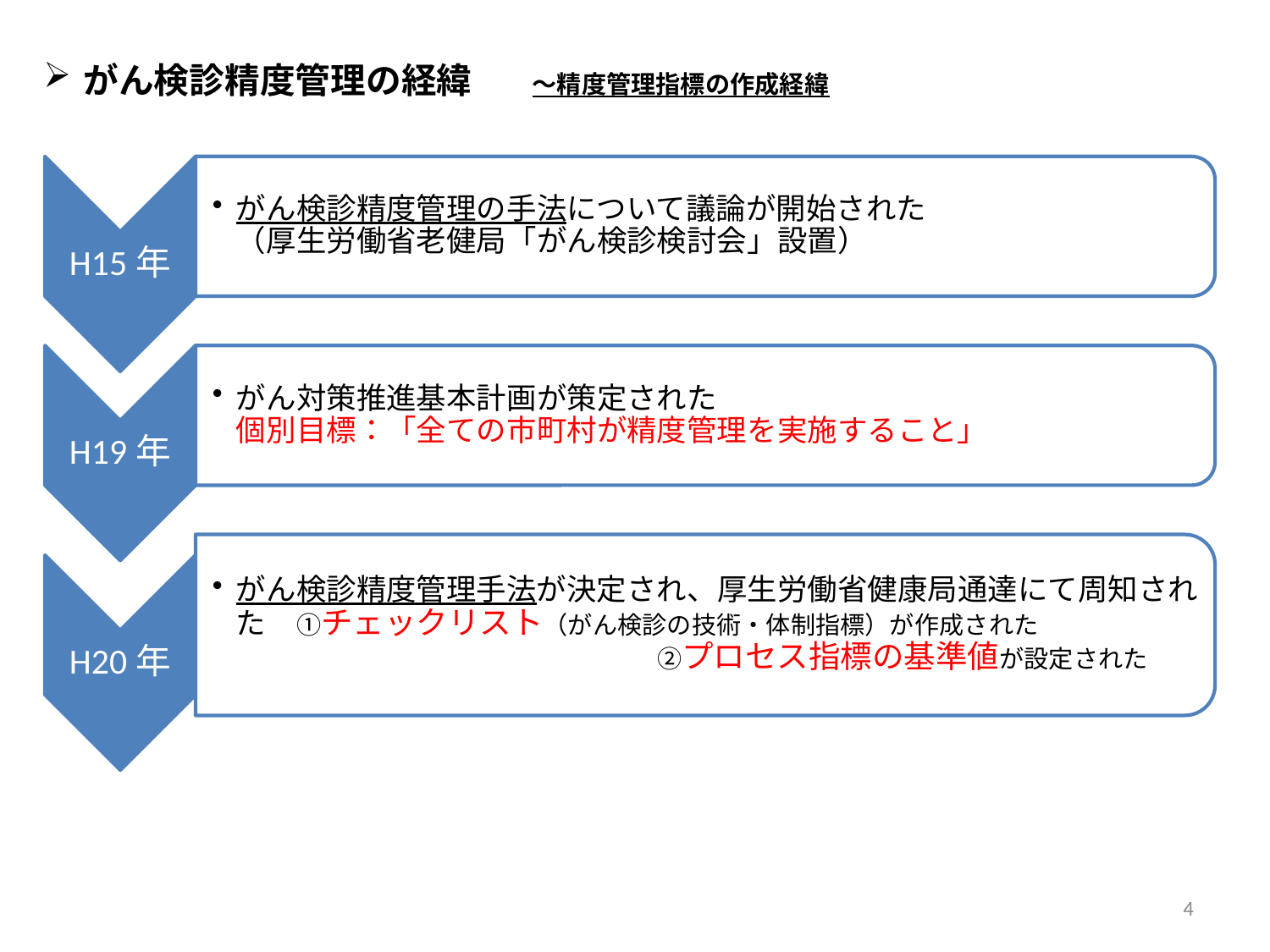

がん検診精度管理の経緯　　～精度管理指標の作成経緯
H15年
がん検診精度管理の手法について議論が開始された
（厚生労働省老健局「がん検診検討会」設置）
H19年
がん対策推進基本計画が策定された　　　　　　　　　　　　
個別目標：「全ての市町村が精度管理を実施すること」
H20年
がん検診精度管理手法が決定され、厚生労働省健康局通達にて周知された　①チェックリスト（がん検診の技術・体制指標）が作成された　　　　　　　　　　　　　　　　　　　　　　　②プロセス指標の基準値が設定された
4